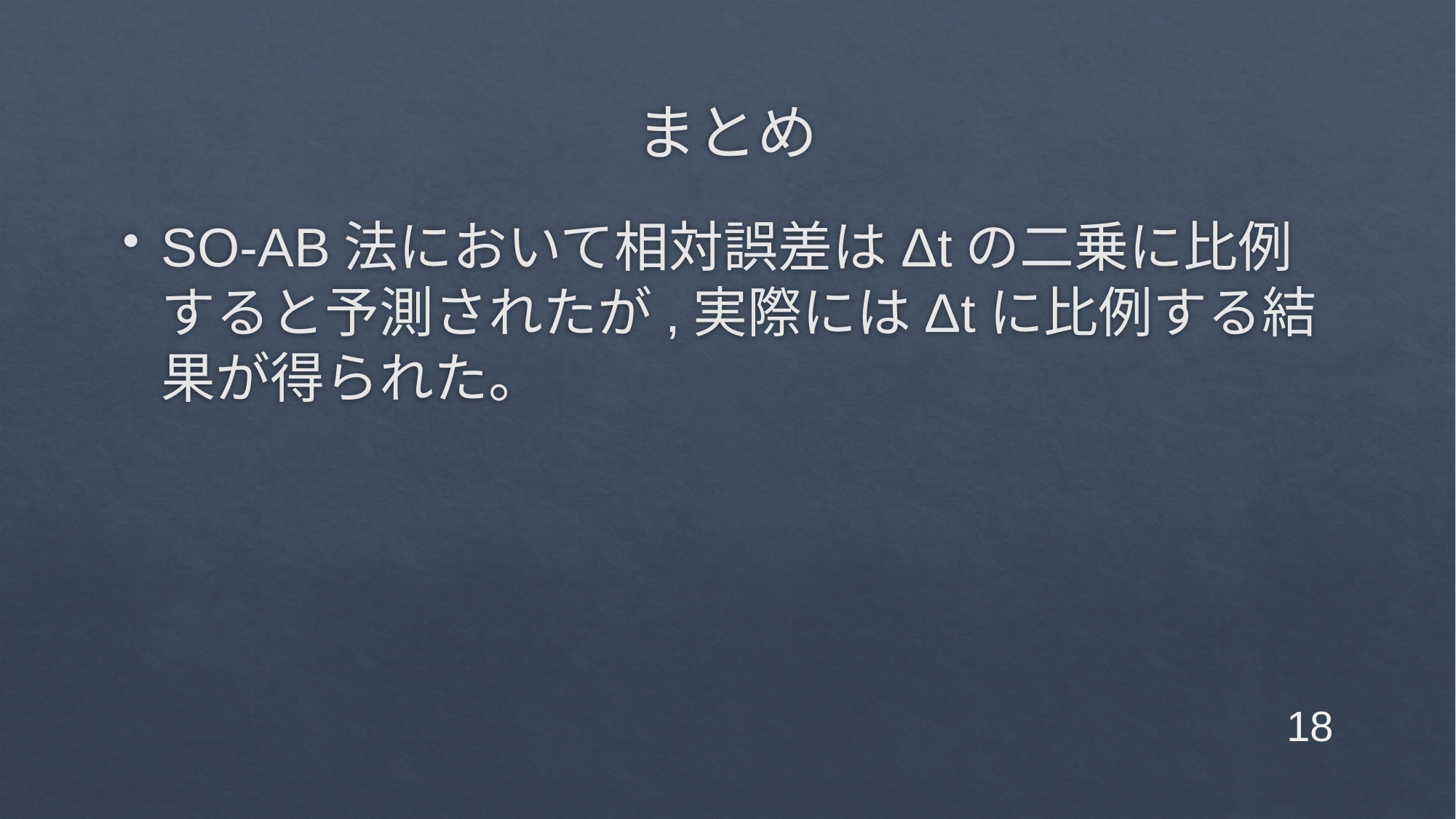

# まとめ
SO-AB法において相対誤差はΔtの二乗に比例すると予測されたが,実際にはΔtに比例する結果が得られた。

18